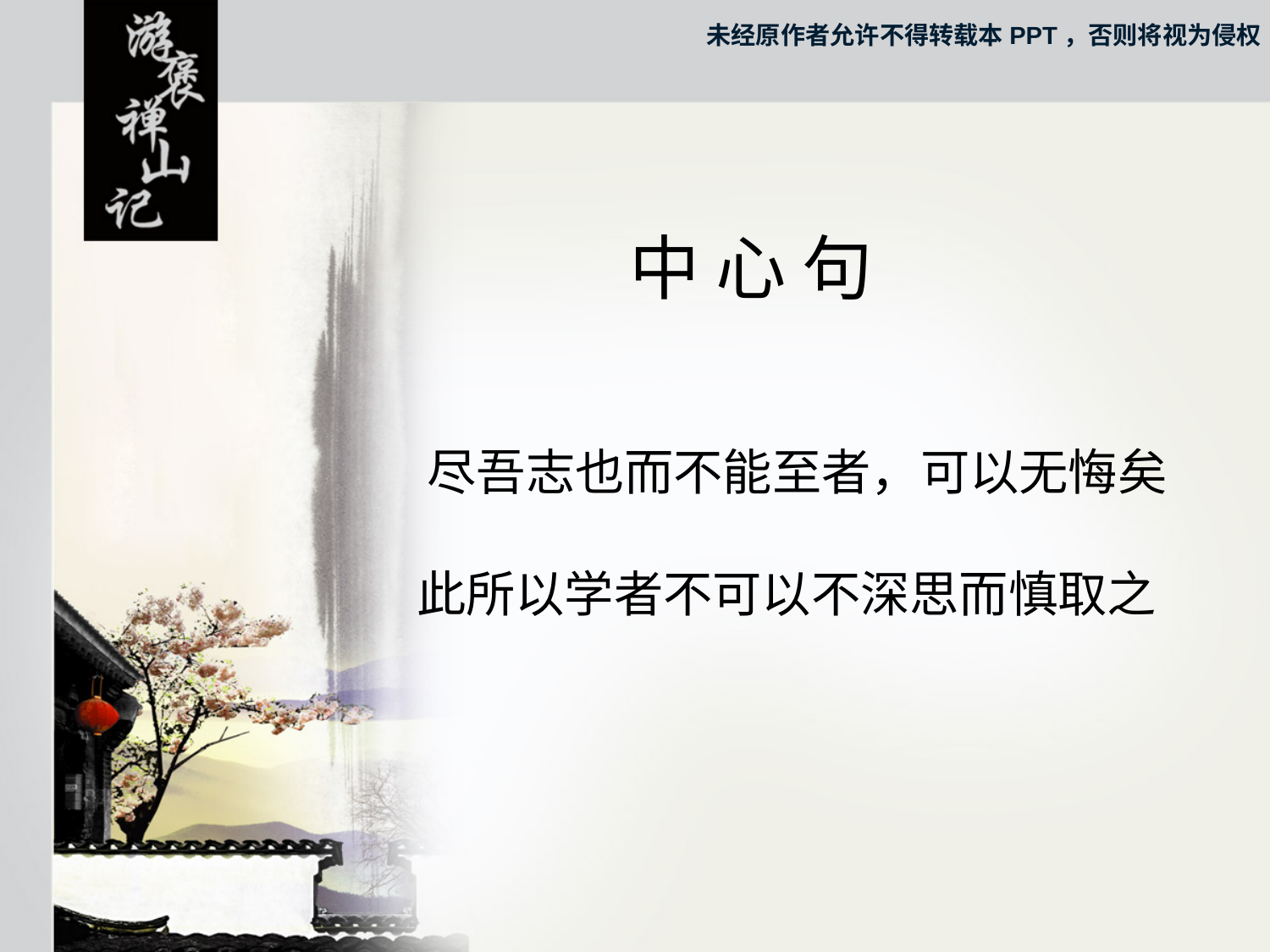

中 心 句
 尽吾志也而不能至者，可以无悔矣
  此所以学者不可以不深思而慎取之